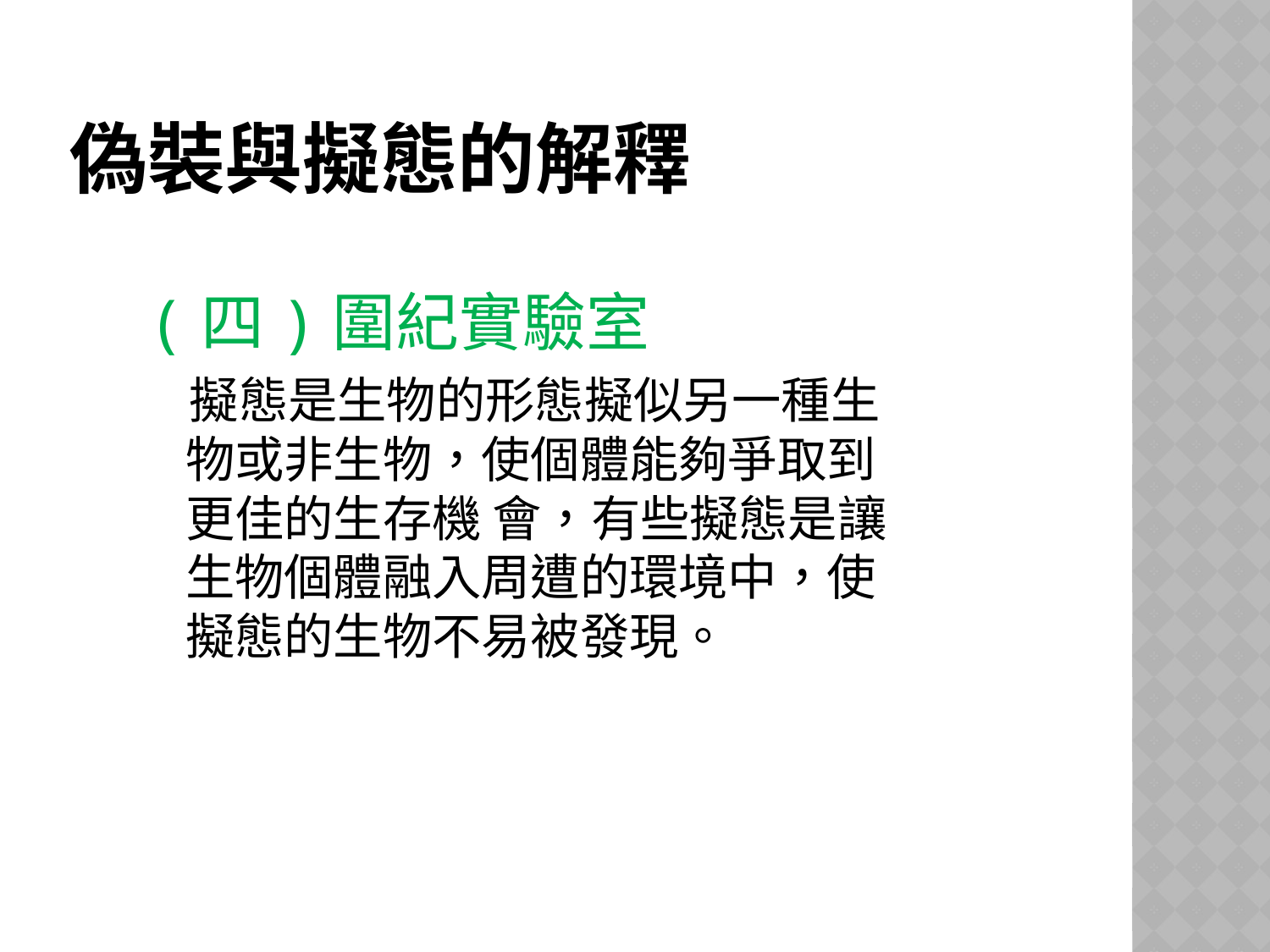

# 偽裝與擬態的解釋
(四)圍紀實驗室
   擬態是生物的形態擬似另一種生物或非生物，使個體能夠爭取到更佳的生存機 會，有些擬態是讓生物個體融入周遭的環境中，使擬態的生物不易被發現。